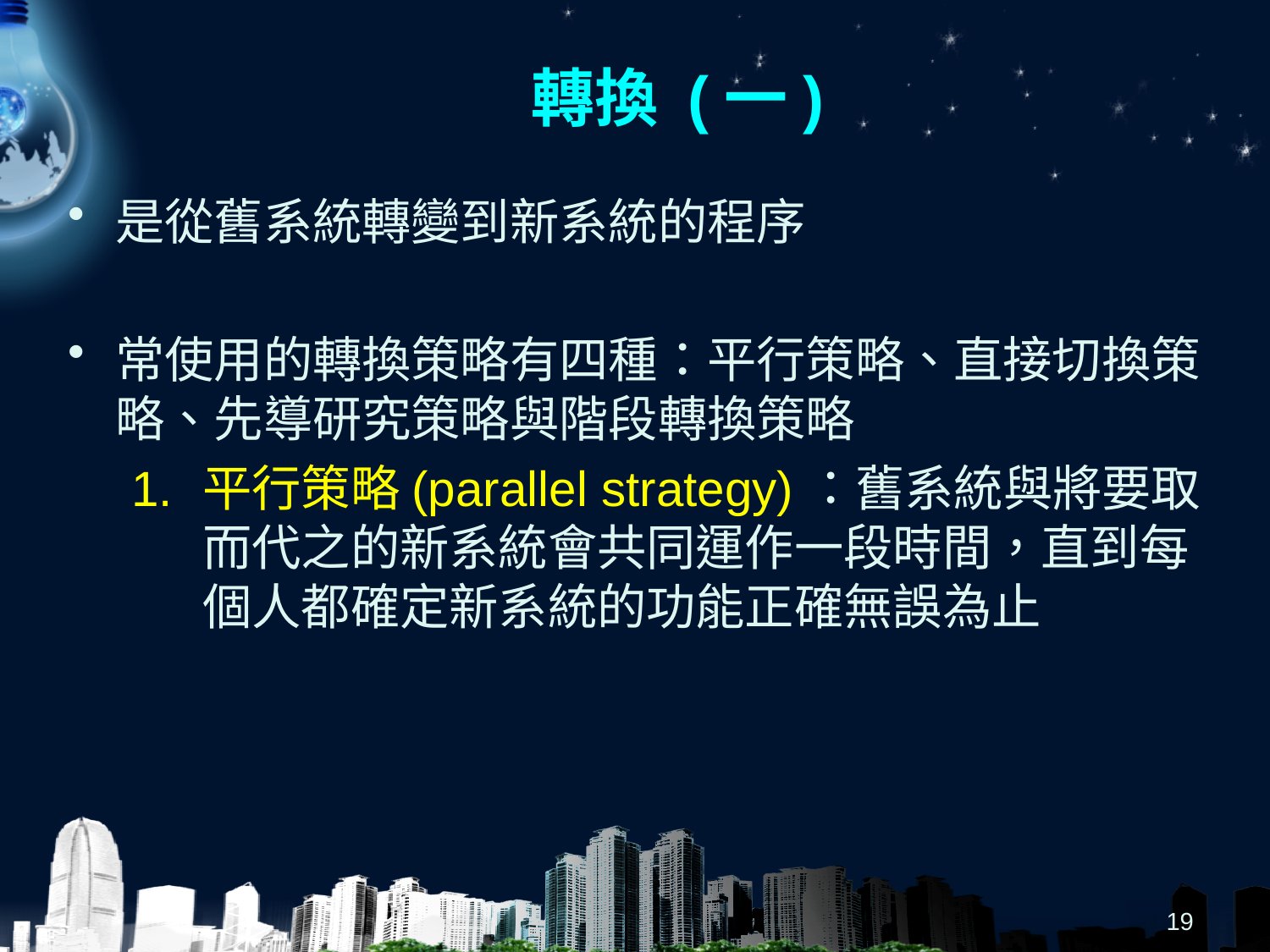

# 轉換 (一)
是從舊系統轉變到新系統的程序

常使用的轉換策略有四種：平行策略、直接切換策略、先導研究策略與階段轉換策略
平行策略(parallel strategy)：舊系統與將要取而代之的新系統會共同運作一段時間，直到每個人都確定新系統的功能正確無誤為止
19